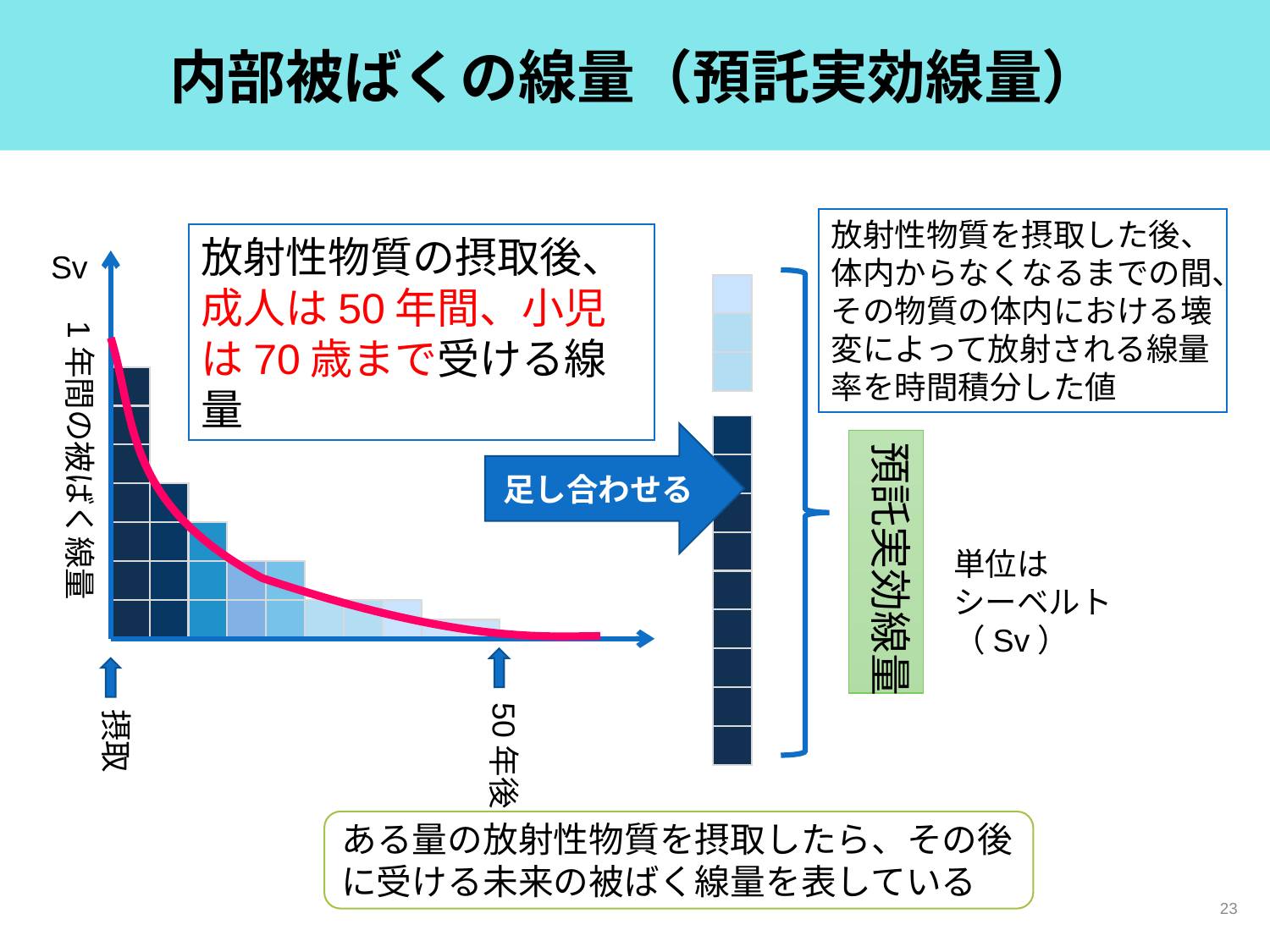

# 内部被ばくの線量（預託実効線量）
放射性物質を摂取した後、体内からなくなるまでの間、その物質の体内における壊変によって放射される線量率を時間積分した値
放射性物質の摂取後、成人は50年間、小児は70歳まで受ける線量
Sv

1年間の被ばく線量

預託実効線量

単位は
シーベルト（Sv）

50年後
摂取

ある量の放射性物質を摂取したら、その後
に受ける未来の被ばく線量を表している

足し合わせる
23